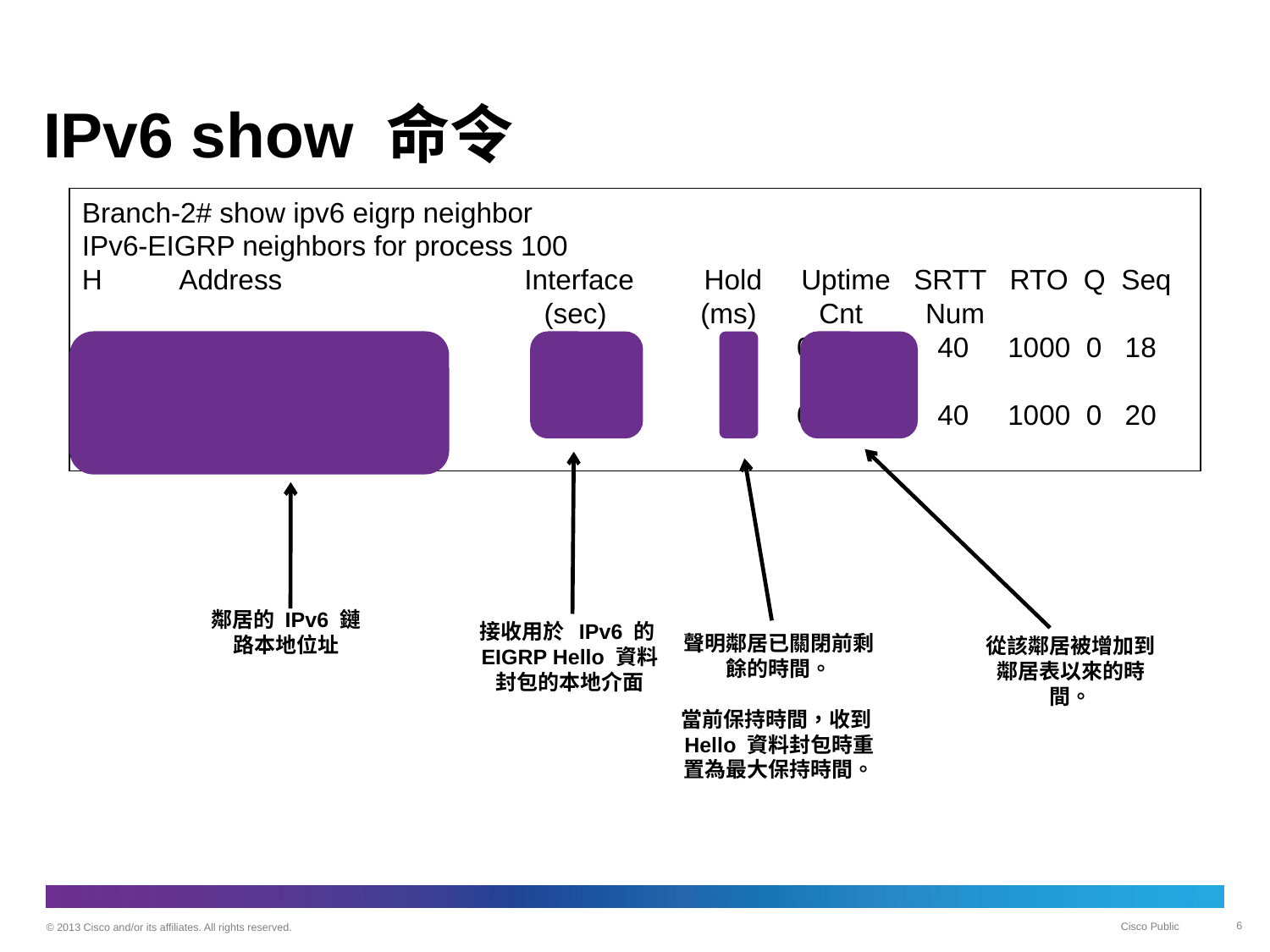

# IPv6 show 命令

Branch-2# show ipv6 eigrp neighbor
IPv6-EIGRP neighbors for process 100
H          Address                               Interface         Hold     Uptime   SRTT   RTO  Q  Seq
                                                           (sec)            (ms)        Cnt        Num
0   Link-local address:                       Se0/0/0           14      00:01:31    40     1000  0   18
    FE80::1
1   Link-local address:                       Se0/0/1           12      00:01:24    40     1000  0   20
    FE80::3

鄰居的 IPv6 鏈路本地位址
接收用於  IPv6 的EIGRP Hello 資料封包的本地介面
聲明鄰居已關閉前剩餘的時間。

當前保持時間，收到Hello 資料封包時重置為最大保持時間。
從該鄰居被增加到鄰居表以來的時間。